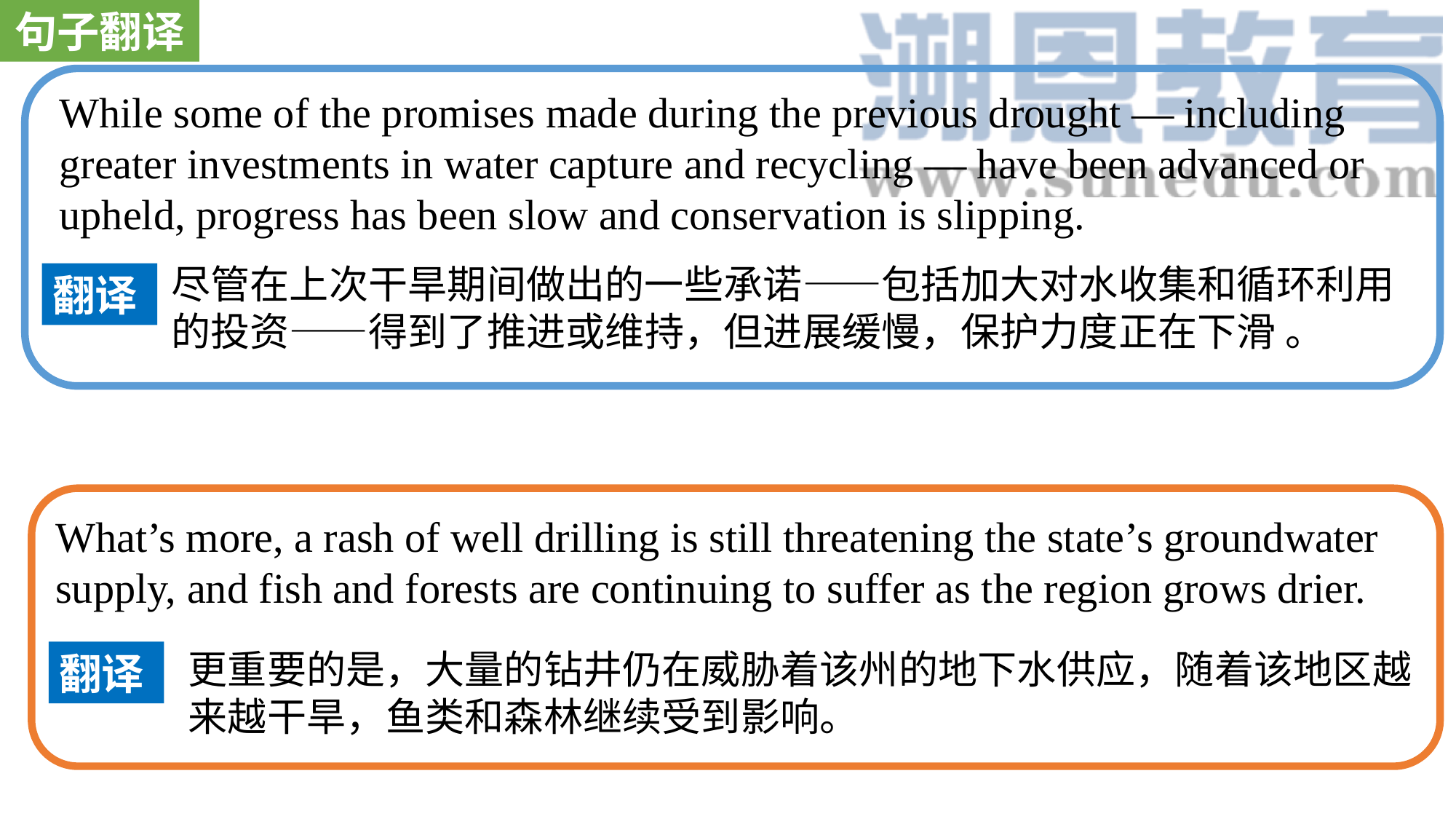

句子翻译

While some of the promises made during the previous drought — including greater investments in water capture and recycling — have been advanced or upheld, progress has been slow and conservation is slipping.
尽管在上次干旱期间做出的一些承诺——包括加大对水收集和循环利用的投资——得到了推进或维持，但进展缓慢，保护力度正在下滑 。
翻译

What’s more, a rash of well drilling is still threatening the state’s groundwater supply, and fish and forests are continuing to suffer as the region grows drier.
更重要的是，大量的钻井仍在威胁着该州的地下水供应，随着该地区越来越干旱，鱼类和森林继续受到影响。
翻译